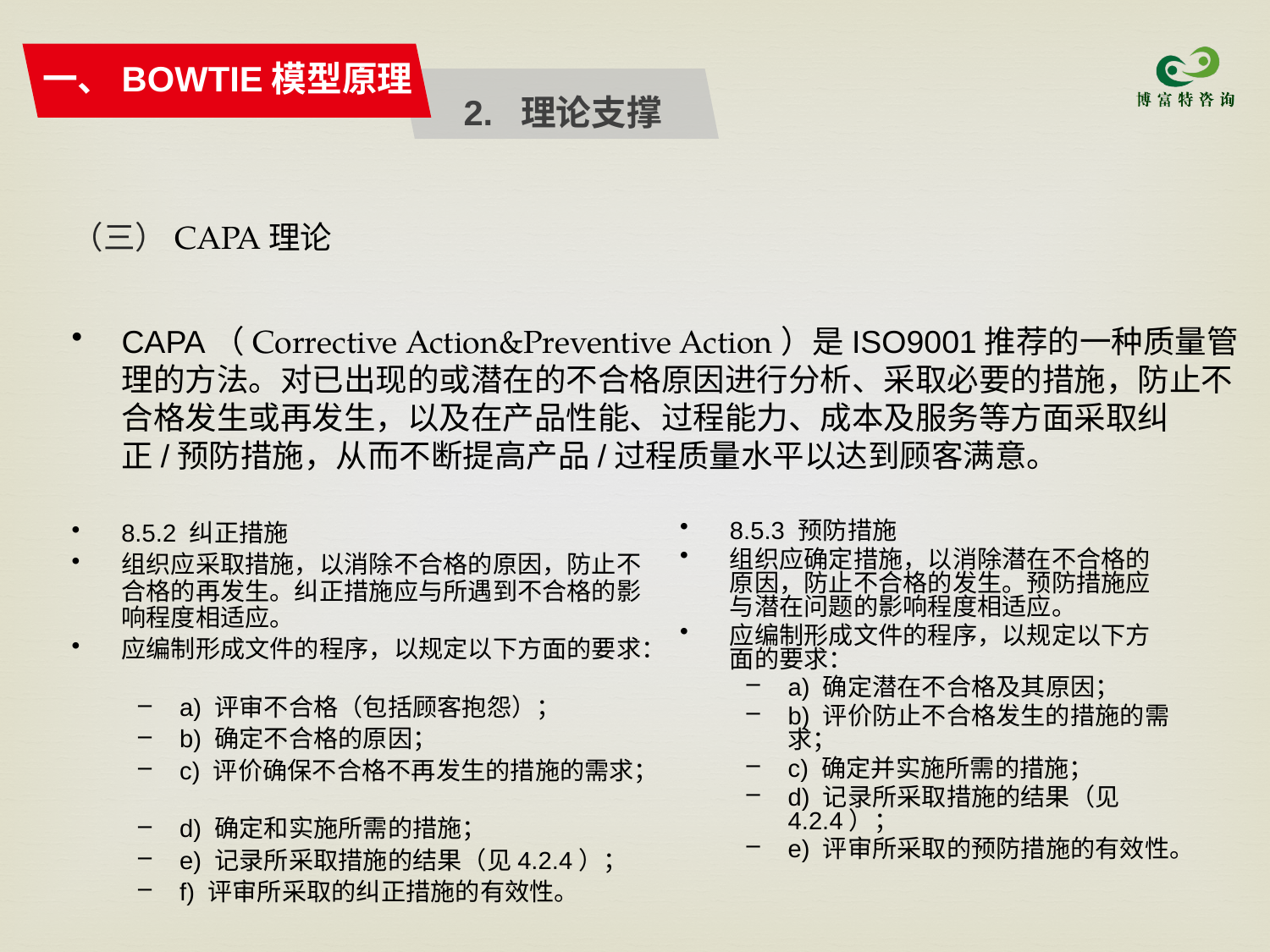

一、BOWTIE模型原理
2.  理论支撑

（三）CAPA理论
CAPA（Corrective Action&Preventive Action）是ISO9001推荐的一种质量管理的方法。对已出现的或潜在的不合格原因进行分析、采取必要的措施，防止不合格发生或再发生，以及在产品性能、过程能力、成本及服务等方面采取纠正/预防措施，从而不断提高产品/过程质量水平以达到顾客满意。
8.5.2 纠正措施
组织应采取措施，以消除不合格的原因，防止不合格的再发生。纠正措施应与所遇到不合格的影响程度相适应。
应编制形成文件的程序，以规定以下方面的要求：
a) 评审不合格（包括顾客抱怨）；
b) 确定不合格的原因；
c) 评价确保不合格不再发生的措施的需求；
d) 确定和实施所需的措施；
e) 记录所采取措施的结果（见4.2.4）；
f) 评审所采取的纠正措施的有效性。

8.5.3 预防措施
组织应确定措施，以消除潜在不合格的原因，防止不合格的发生。预防措施应与潜在问题的影响程度相适应。
应编制形成文件的程序，以规定以下方面的要求：
a) 确定潜在不合格及其原因；
b) 评价防止不合格发生的措施的需求；
c) 确定并实施所需的措施；
d) 记录所采取措施的结果（见4.2.4）；
e) 评审所采取的预防措施的有效性。